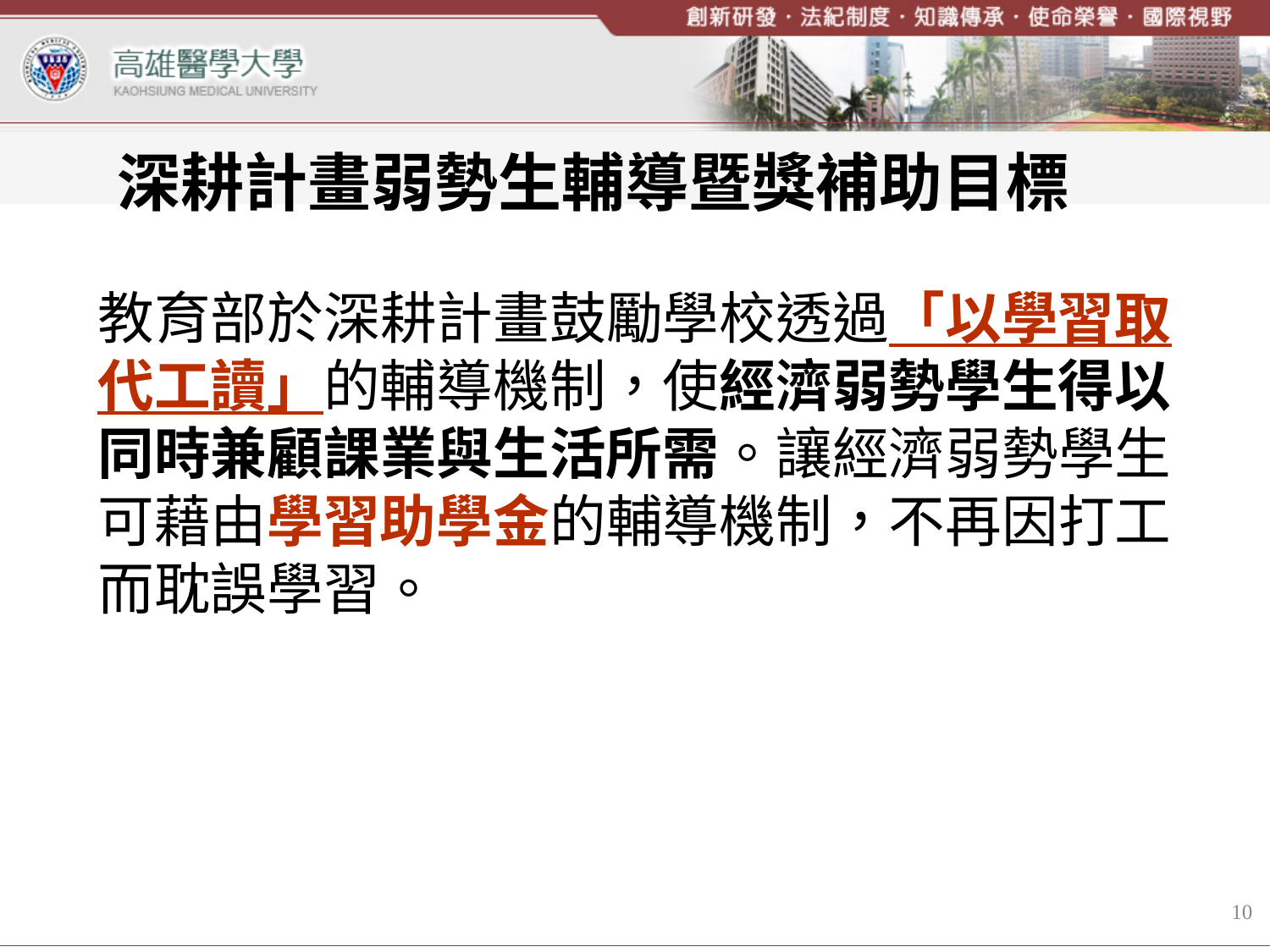

# 深耕計畫弱勢生輔導暨獎補助目標
教育部於深耕計畫鼓勵學校透過「以學習取代工讀」的輔導機制，使經濟弱勢學生得以同時兼顧課業與生活所需。讓經濟弱勢學生可藉由學習助學金的輔導機制，不再因打工而耽誤學習。

10